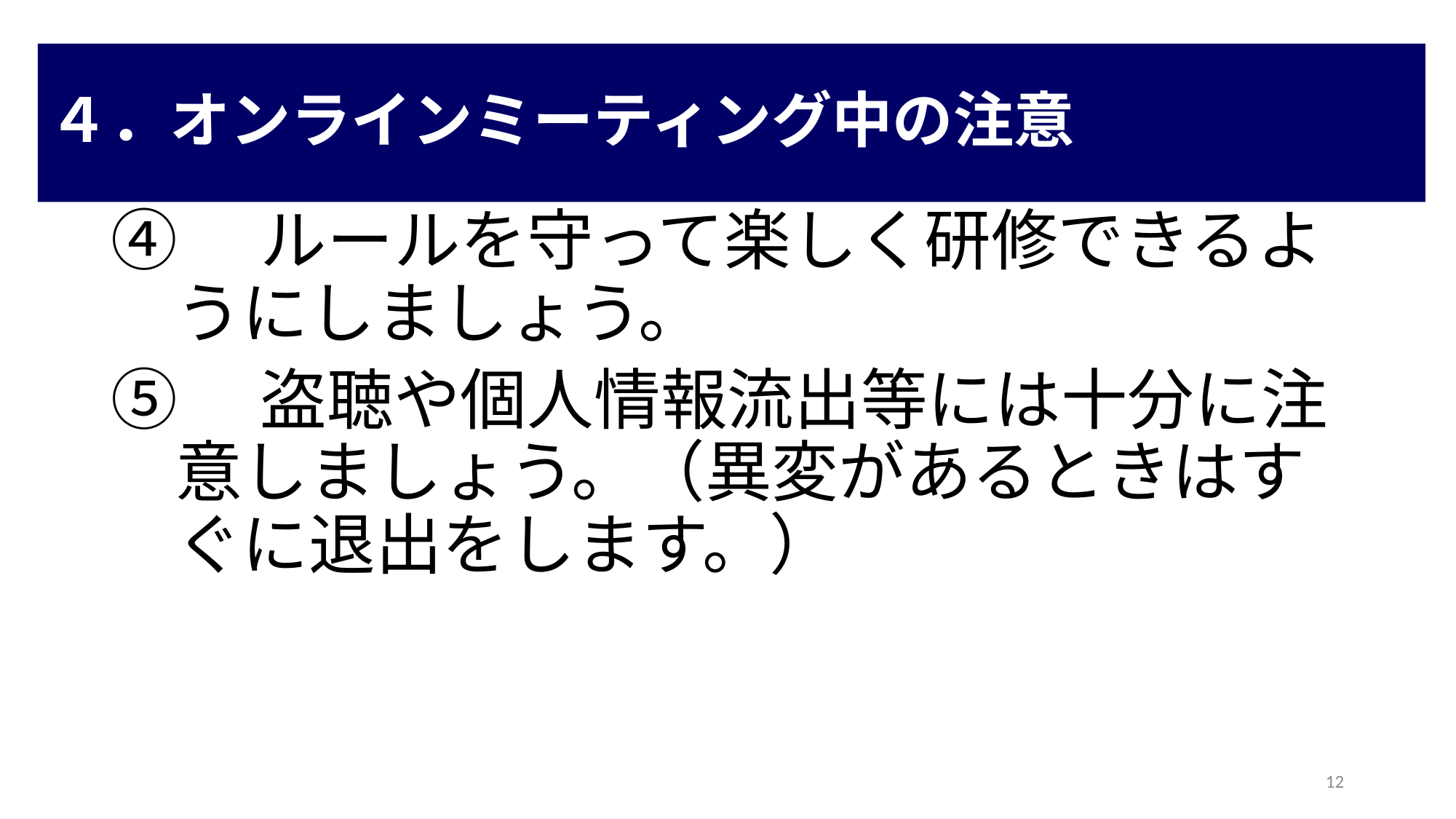

# ４．オンラインミーティング中の注意
④　ルールを守って楽しく研修できるようにしましょう。
⑤　盗聴や個人情報流出等には十分に注意しましょう。（異変があるときはすぐに退出をします。）
12